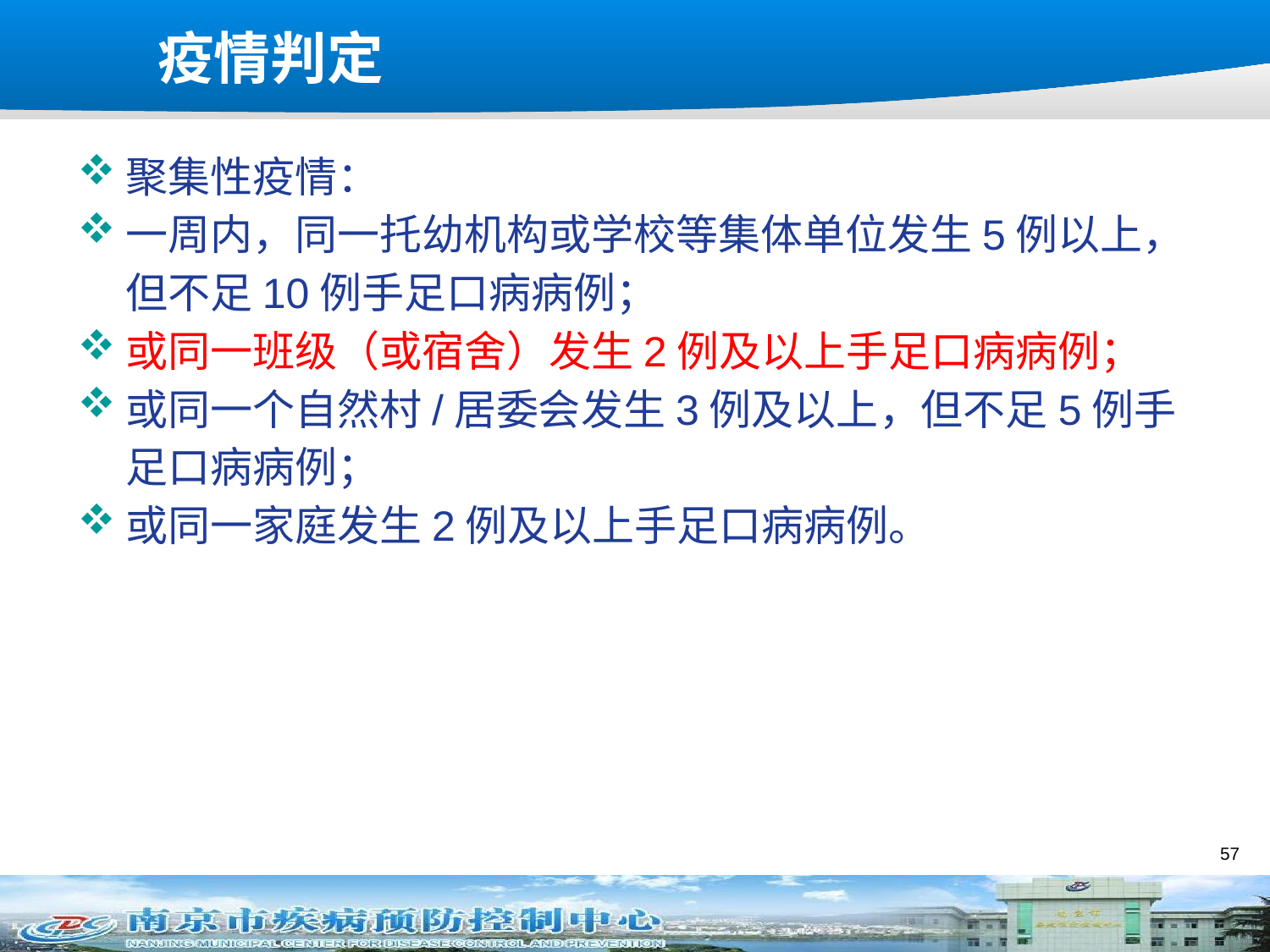

# 疫情判定
聚集性疫情：
一周内，同一托幼机构或学校等集体单位发生5例以上，但不足10例手足口病病例；
或同一班级（或宿舍）发生2例及以上手足口病病例；
或同一个自然村/居委会发生3例及以上，但不足5例手足口病病例；
或同一家庭发生2例及以上手足口病病例。

57